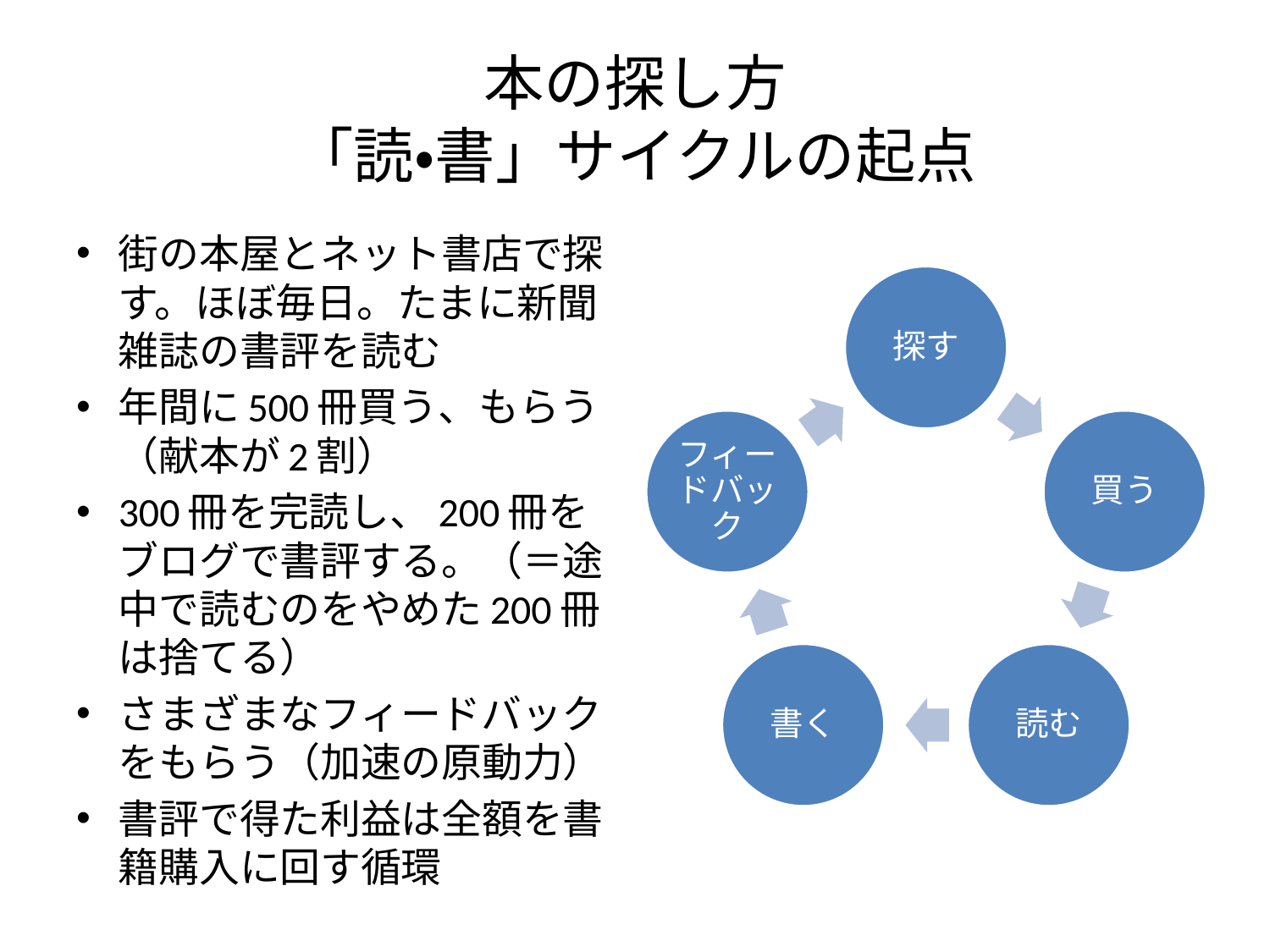

# 本の探し方 「読・書」サイクルの起点
街の本屋とネット書店で探す。ほぼ毎日。たまに新聞雑誌の書評を読む
年間に500冊買う、もらう（献本が2割）
300冊を完読し、200冊をブログで書評する。（＝途中で読むのをやめた200冊は捨てる）
さまざまなフィードバックをもらう（加速の原動力）
書評で得た利益は全額を書籍購入に回す循環

探す

買う

読む

書く

フィードバック